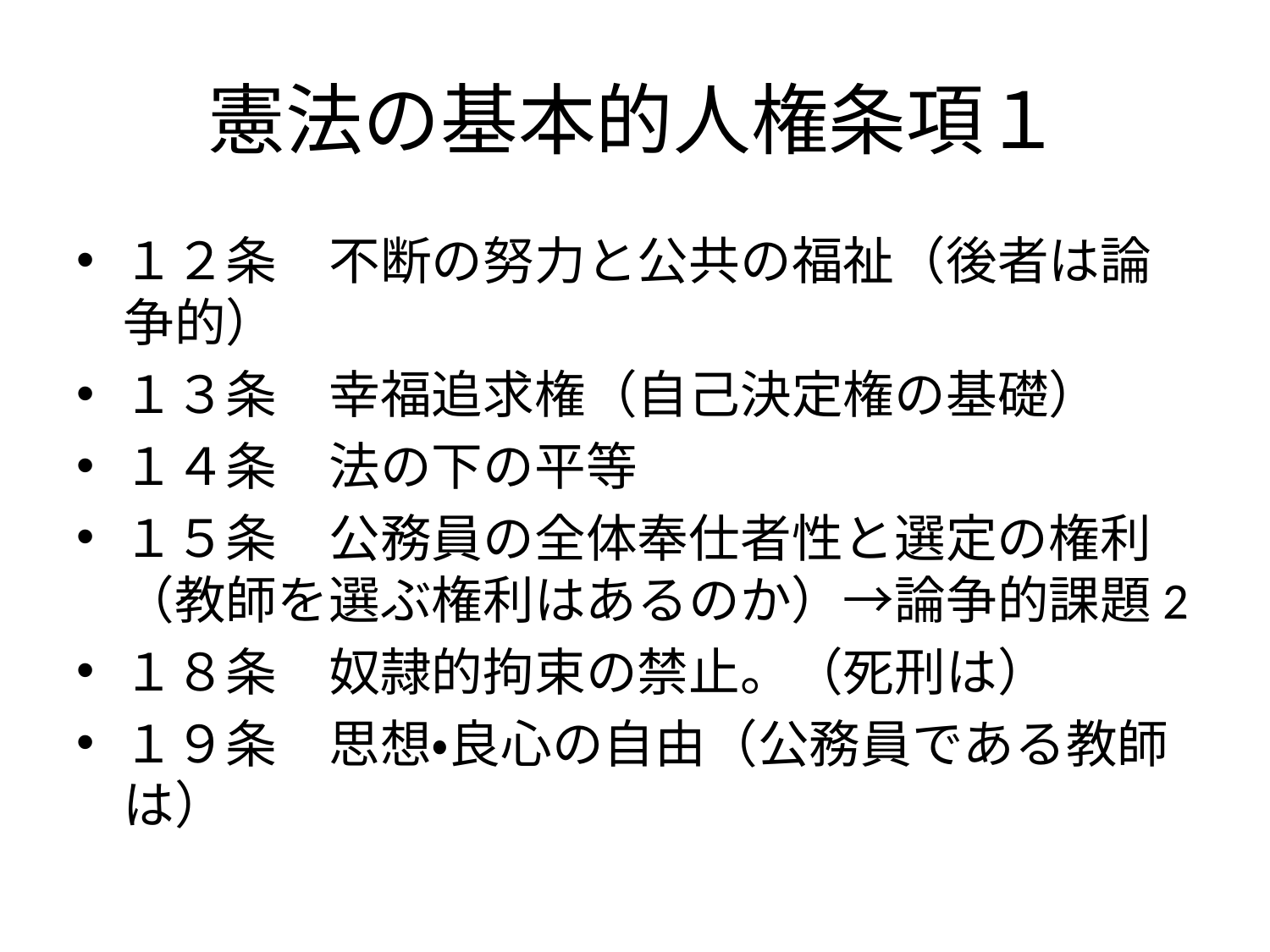

# 憲法の基本的人権条項１
１２条　不断の努力と公共の福祉（後者は論争的）
１３条　幸福追求権（自己決定権の基礎）
１４条　法の下の平等
１５条　公務員の全体奉仕者性と選定の権利（教師を選ぶ権利はあるのか）→論争的課題2
１８条　奴隷的拘束の禁止。（死刑は）
１９条　思想・良心の自由（公務員である教師は）